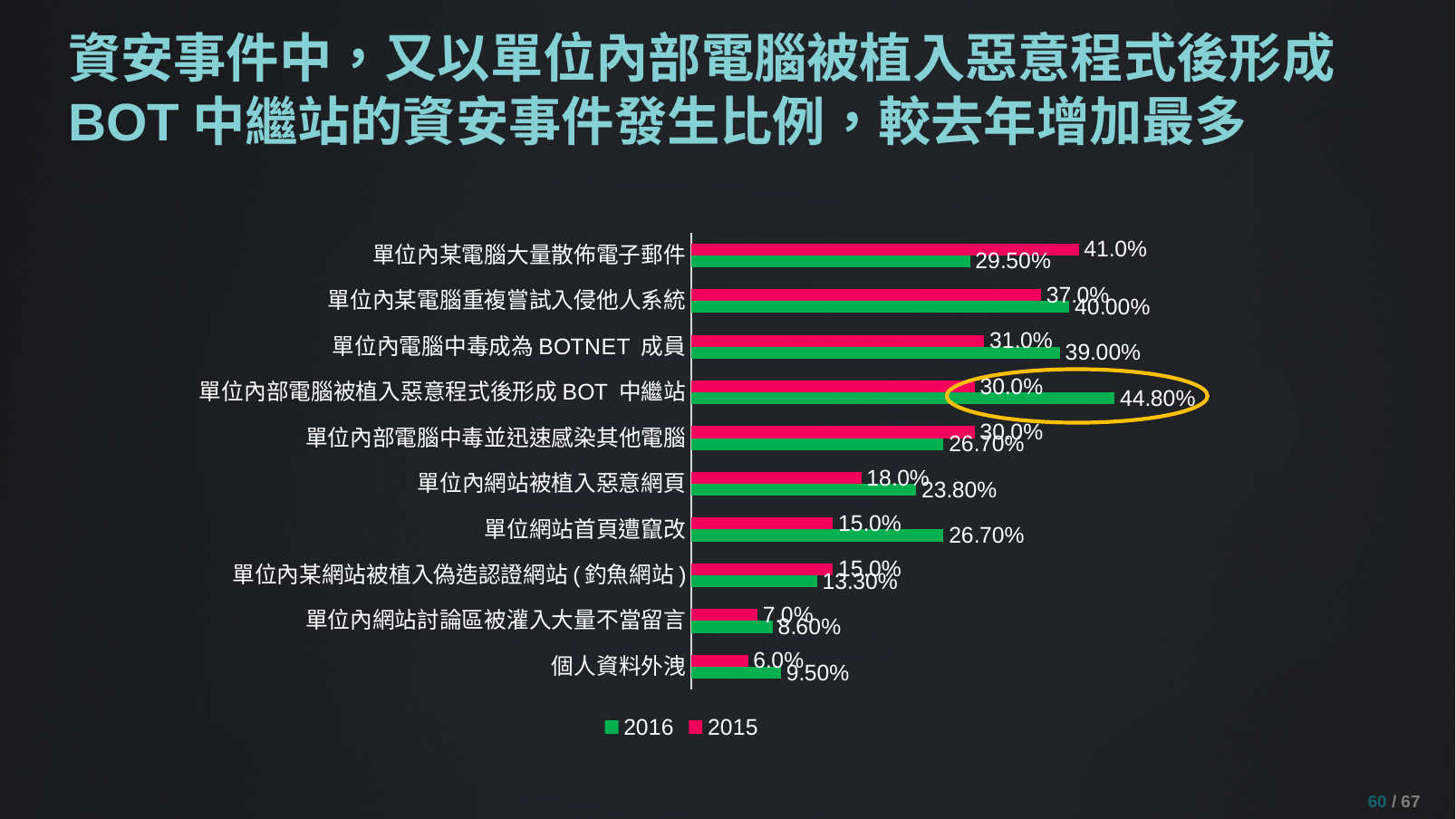

# 資安事件中，又以單位內部電腦被植入惡意程式後形成BOT中繼站的資安事件發生比例，較去年增加最多

### Chart

| Category | 2015 | 2016 |
|---|---|---|
| 單位內某電腦大量散佈電子郵件 | 0.41 | 0.295 |
| 單位內某電腦重複嘗試入侵他人系統 | 0.37 | 0.4 |
| 單位內電腦中毒成為BOTNET 成員 | 0.31 | 0.39 |
| 單位內部電腦被植入惡意程式後形成BOT 中繼站 | 0.3 | 0.448 |
| 單位內部電腦中毒並迅速感染其他電腦 | 0.3 | 0.267 |
| 單位內網站被植入惡意網頁 | 0.18 | 0.238 |
| 單位網站首頁遭竄改 | 0.15 | 0.267 |
| 單位內某網站被植入偽造認證網站(釣魚網站) | 0.15 | 0.133 |
| 單位內網站討論區被灌入大量不當留言 | 0.07 | 0.086 |
| 個人資料外洩 | 0.06 | 0.095 |